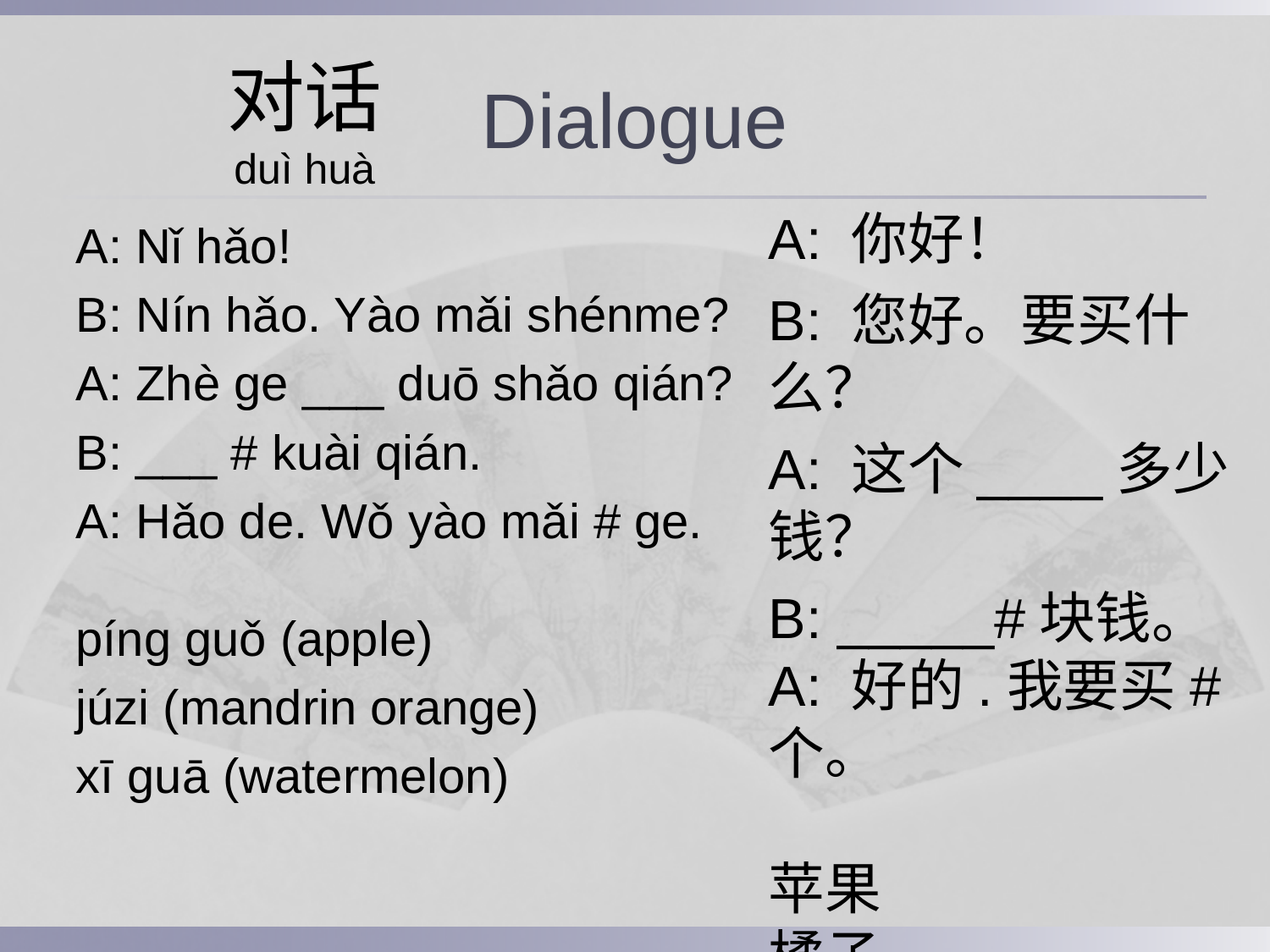

# Dialogue
对话
duì huà
A: 你好！
B: 您好。要买什么？
A: 这个____多少钱？
B: _____#块钱。
A: 好的.我要买#个。
苹果
橘子
西瓜

A: Nǐ hǎo!
B: Nín hǎo. Yào mǎi shénme?
A: Zhè ge ___ duō shǎo qián?
B: ___ # kuài qián.
A: Hǎo de. Wǒ yào mǎi # ge.
píng guǒ (apple)
júzi (mandrin orange)
xī guā (watermelon)